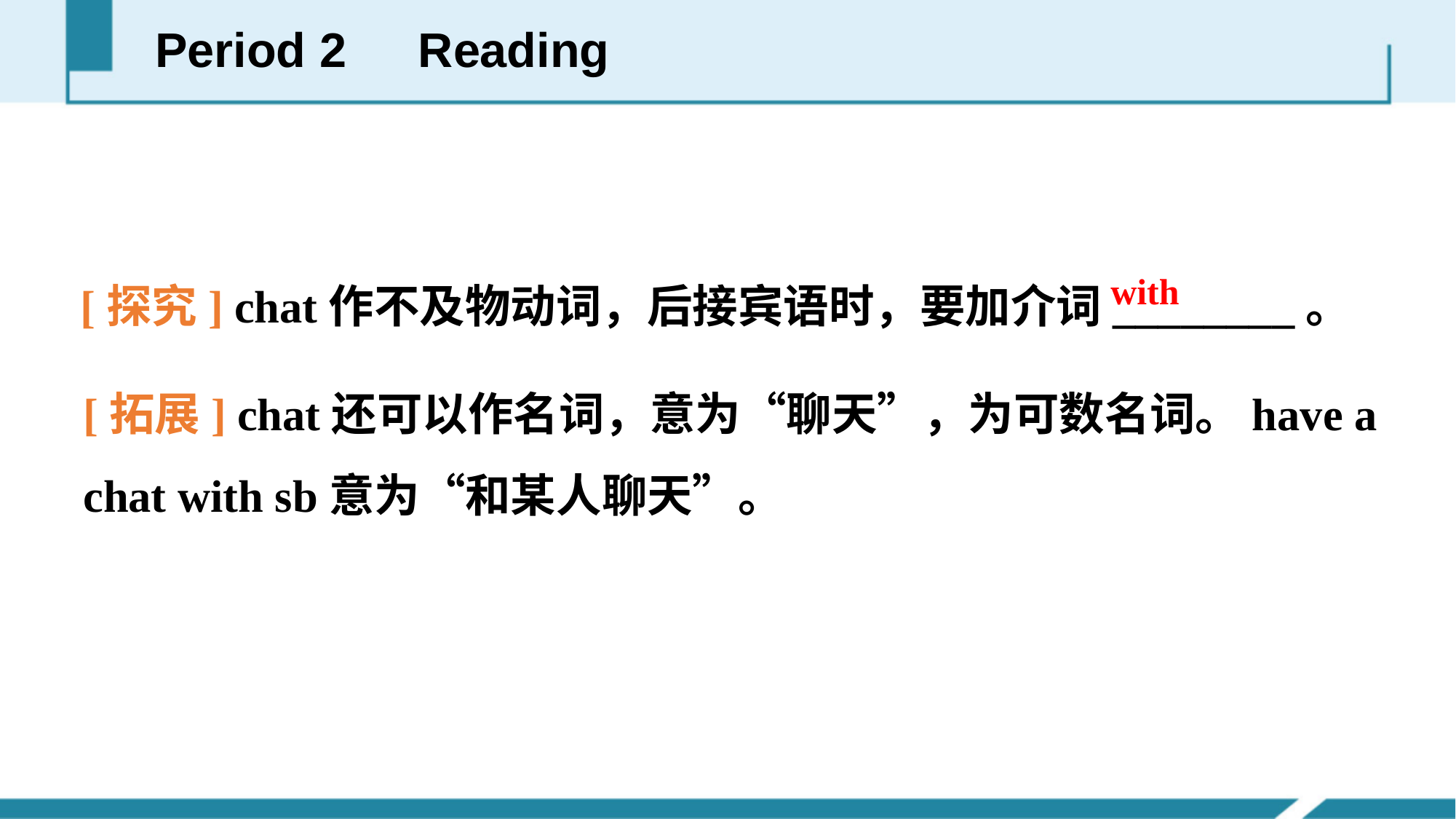

Period 2　Reading
[探究] chat作不及物动词，后接宾语时，要加介词________。
with
[拓展] chat还可以作名词，意为“聊天”，为可数名词。have a chat with sb意为“和某人聊天”。